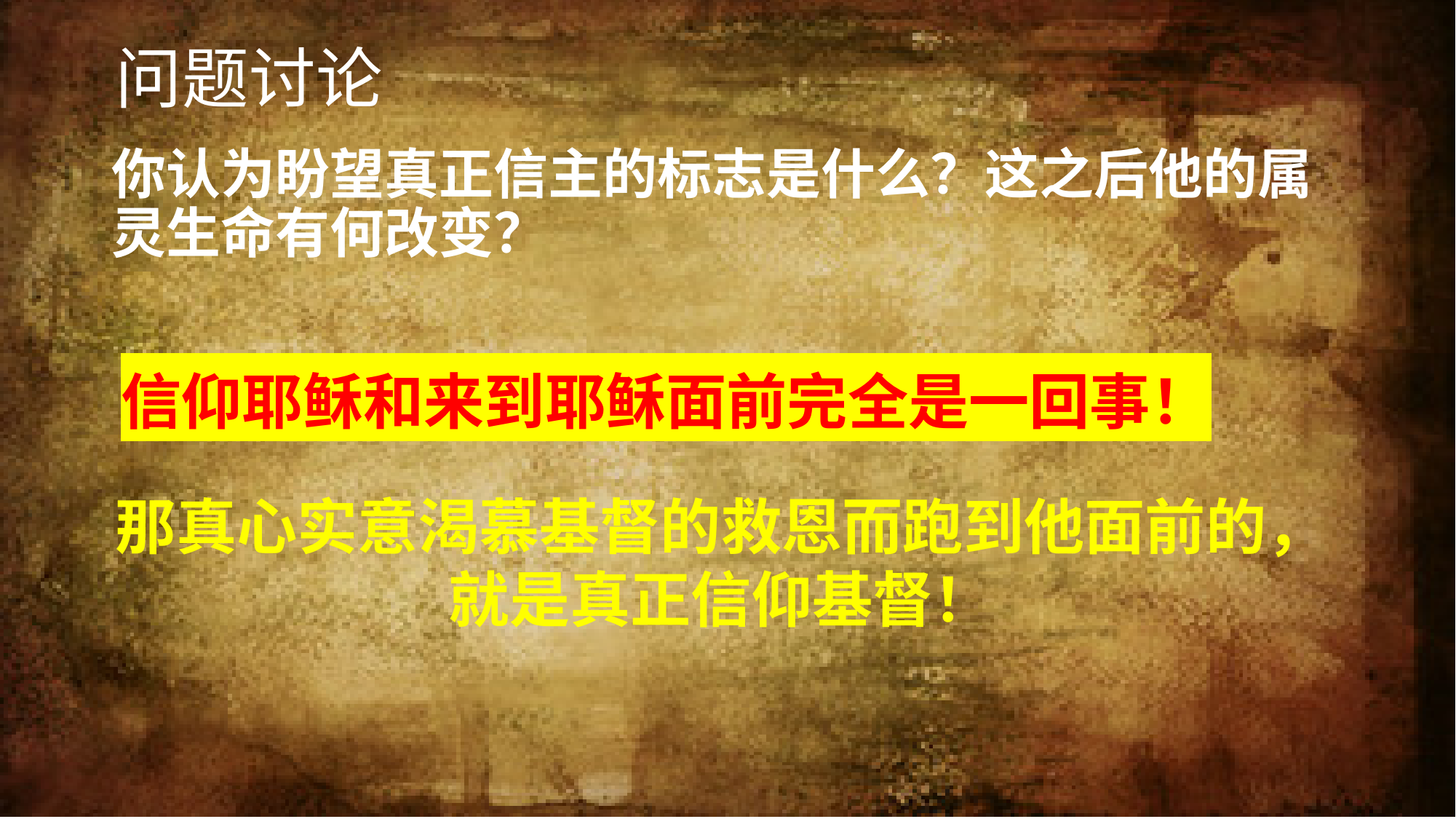

# 问题讨论
你认为盼望真正信主的标志是什么？这之后他的属灵生命有何改变？
信仰耶稣和来到耶稣面前完全是一回事！
那真心实意渴慕基督的救恩而跑到他面前的，就是真正信仰基督！